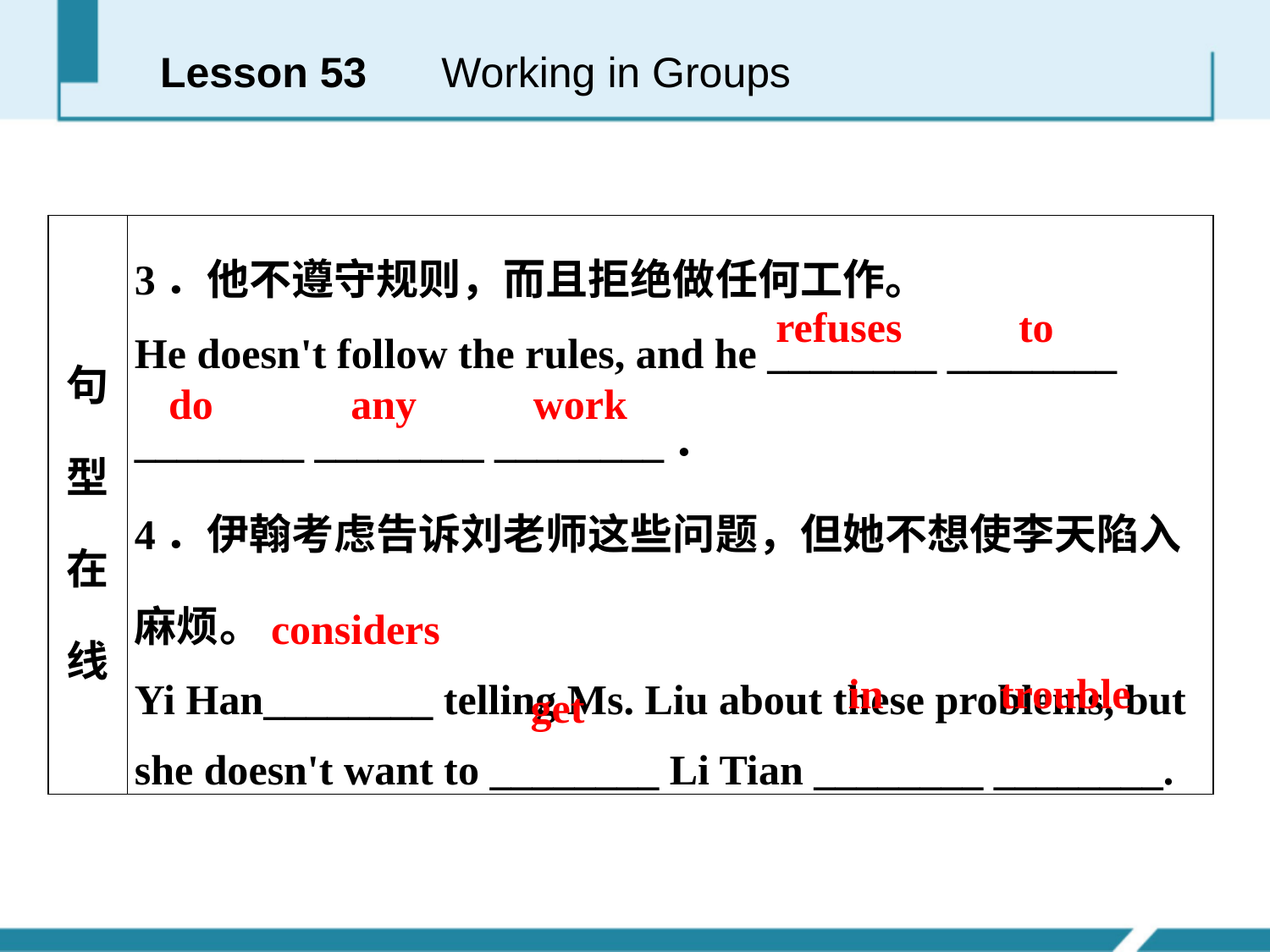

Lesson 53 　Working in Groups
| 句型在线 | 3．他不遵守规则，而且拒绝做任何工作。 He doesn't follow the rules, and he \_\_\_\_\_\_\_\_ \_\_\_\_\_\_\_\_ \_\_\_\_\_\_\_\_ \_\_\_\_\_\_\_\_ \_\_\_\_\_\_\_\_． 4．伊翰考虑告诉刘老师这些问题，但她不想使李天陷入麻烦。 Yi Han\_\_\_\_\_\_\_\_ telling Ms. Liu about these problems, but she doesn't want to \_\_\_\_\_\_\_\_ Li Tian \_\_\_\_\_\_\_\_ \_\_\_\_\_\_\_\_. |
| --- | --- |
refuses           to
do             any           work
considers
in           trouble
get